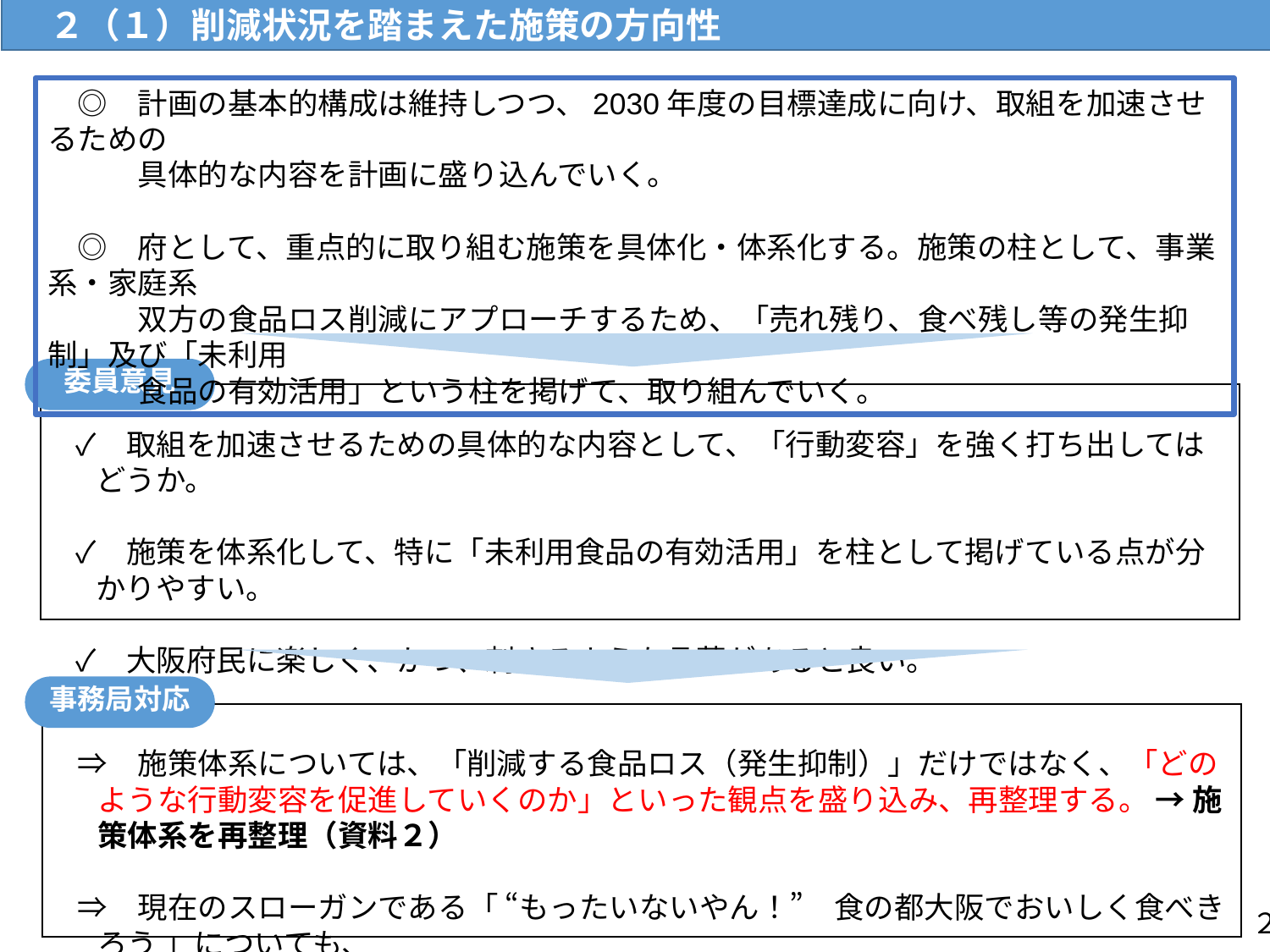

R7.4.17（木）流通対策室
　２（１）削減状況を踏まえた施策の方向性
　◎　計画の基本的構成は維持しつつ、2030年度の目標達成に向け、取組を加速させるための
　　　具体的な内容を計画に盛り込んでいく。

　◎　府として、重点的に取り組む施策を具体化・体系化する。施策の柱として、事業系・家庭系
　　　双方の食品ロス削減にアプローチするため、「売れ残り、食べ残し等の発生抑制」及び「未利用
　　　食品の有効活用」という柱を掲げて、取り組んでいく。

委員意見

　✓　取組を加速させるための具体的な内容として、「行動変容」を強く打ち出してはどうか。

　✓　施策を体系化して、特に「未利用食品の有効活用」を柱として掲げている点が分かりやすい。

　✓　大阪府民に楽しく、かつ、刺さるような言葉があると良い。

事務局対応

　⇒　施策体系については、「削減する食品ロス（発生抑制）」だけではなく、「どのような行動変容を促進していくのか」といった観点を盛り込み、再整理する。 → 施策体系を再整理（資料２）

　⇒　現在のスローガンである「 “もったいないやん！”　食の都大阪でおいしく食べきろう 」についても、
大阪らしい言葉やスタイルで、「行動変容」を促進させるため、サブタイトルを追加する。
２